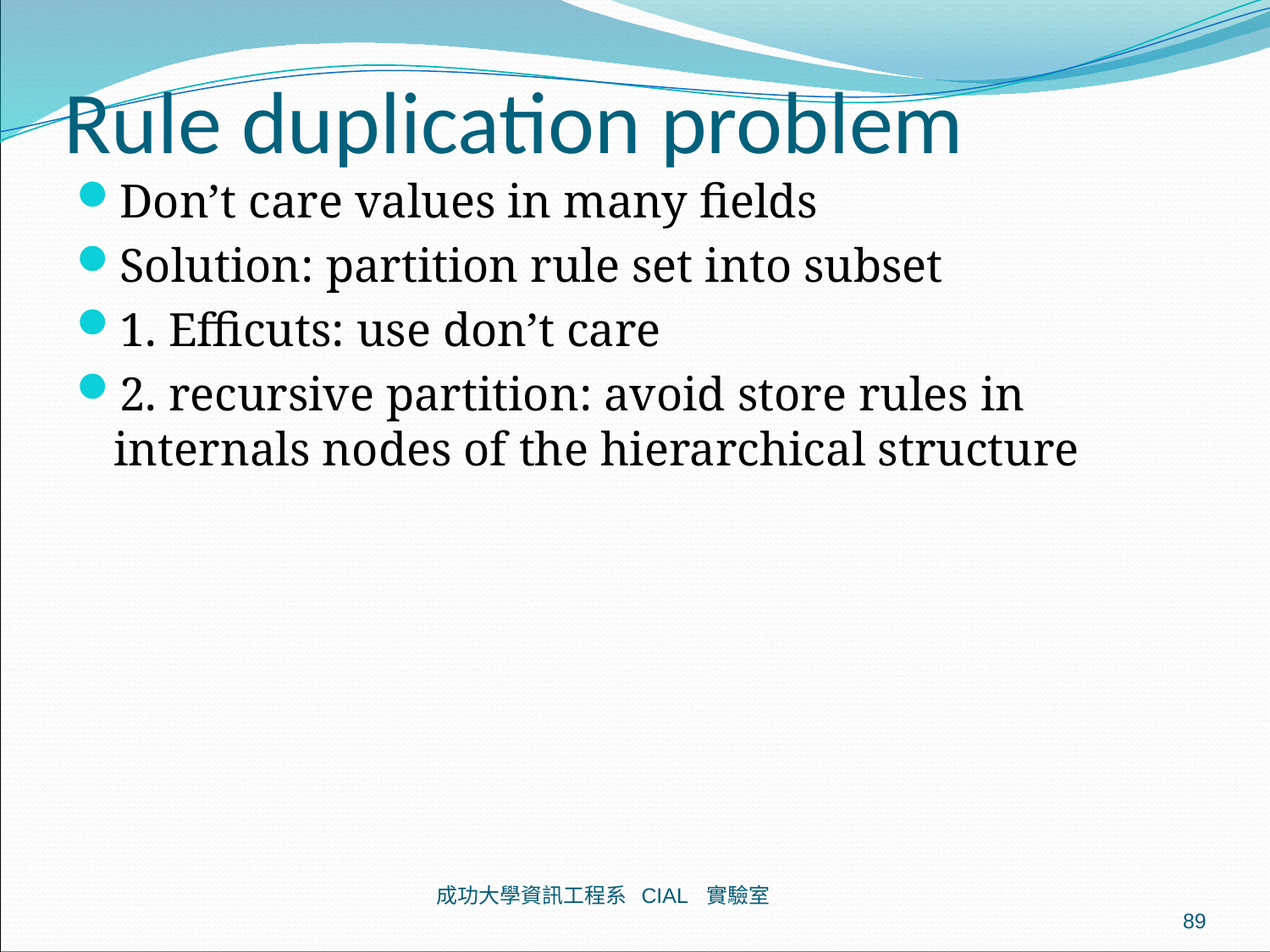

# Rule duplication problem
Don’t care values in many fields
Solution: partition rule set into subset
1. Efficuts: use don’t care
2. recursive partition: avoid store rules in internals nodes of the hierarchical structure
成功大學資訊工程系  CIAL 實驗室

89